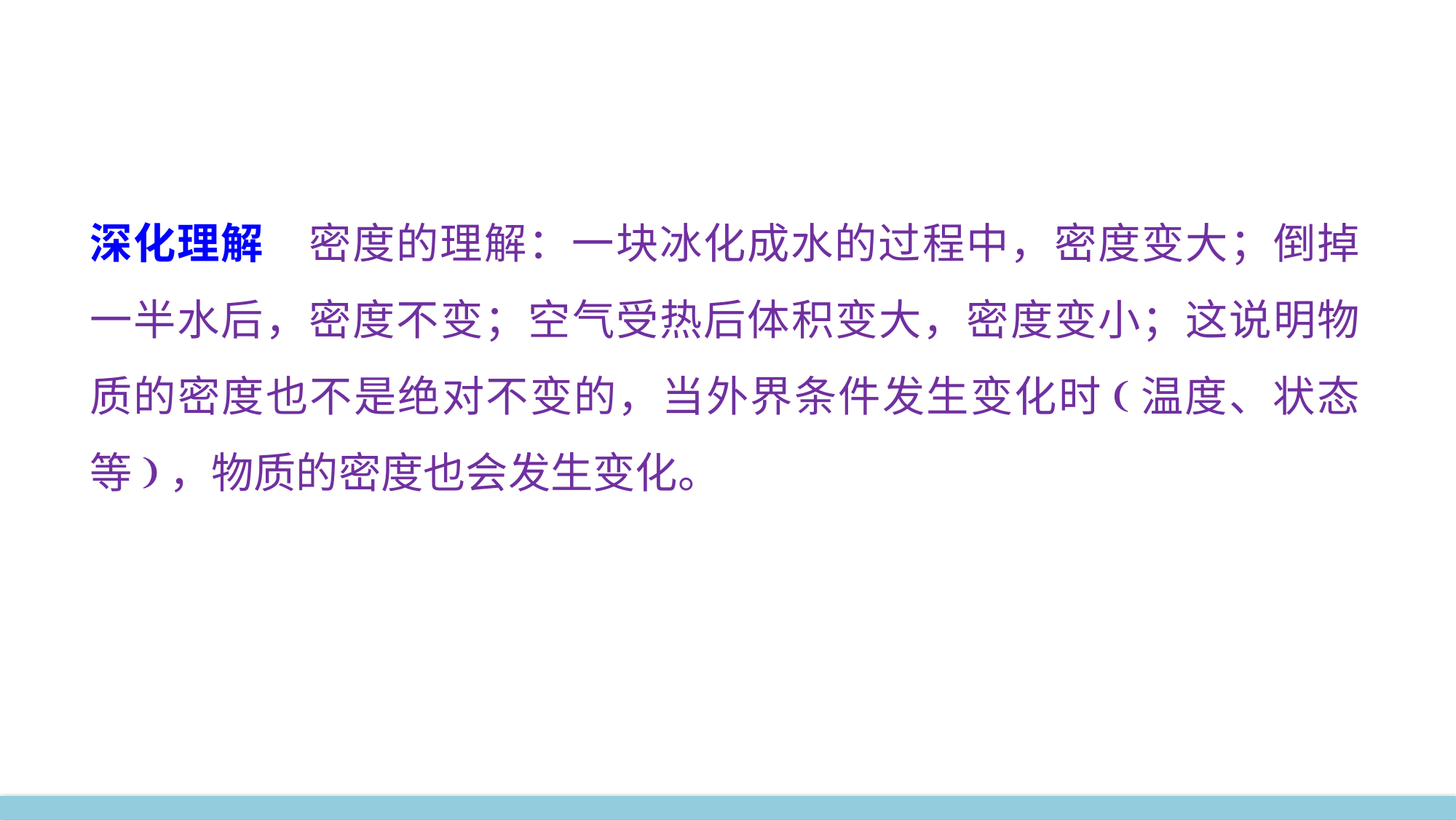

深化理解　密度的理解：一块冰化成水的过程中，密度变大；倒掉一半水后，密度不变；空气受热后体积变大，密度变小；这说明物质的密度也不是绝对不变的，当外界条件发生变化时(温度、状态等)，物质的密度也会发生变化。